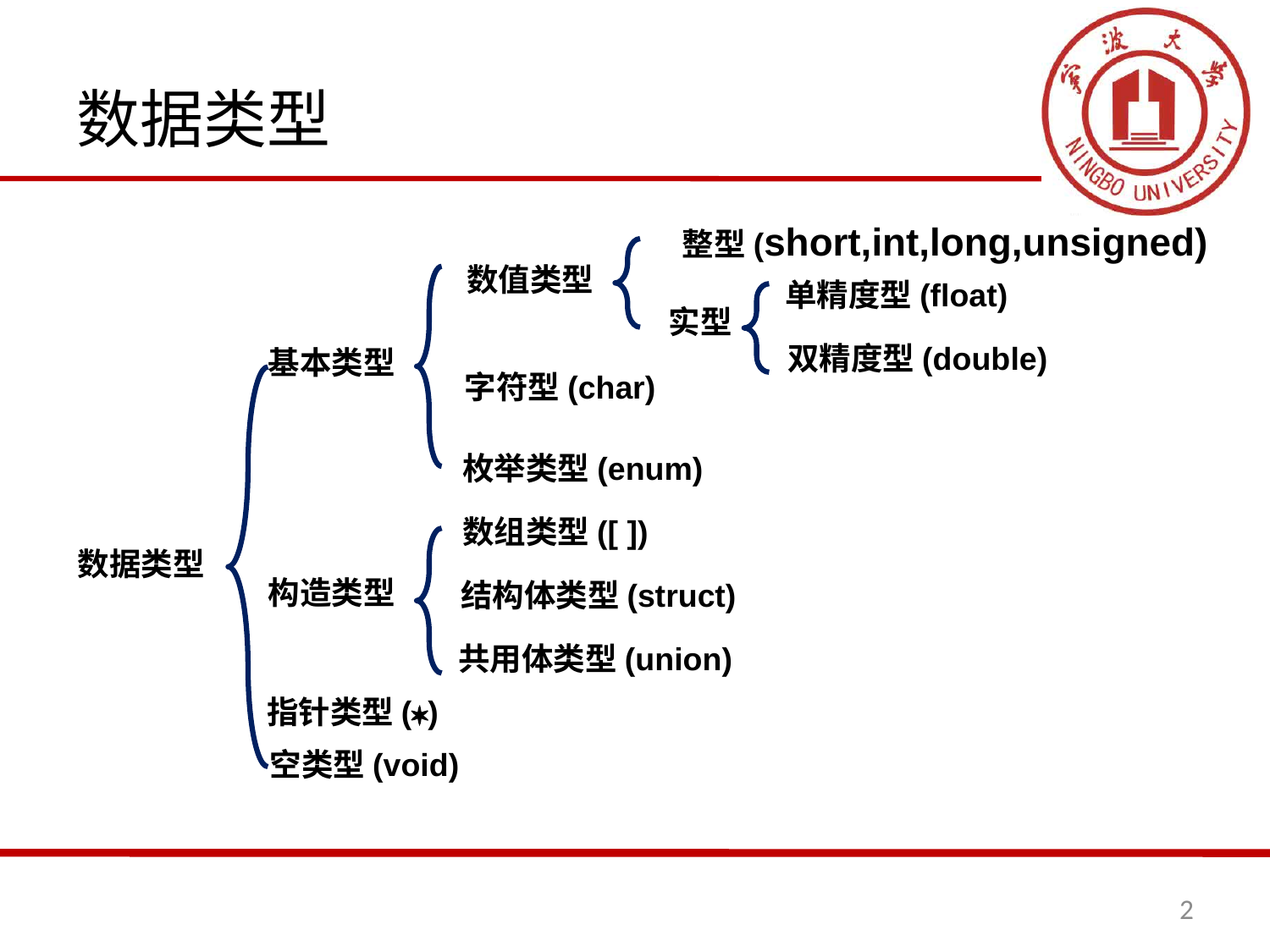

# 数据类型
整型(short,int,long,unsigned)

数值类型

单精度型(float)

实型
双精度型(double)
基本类型

字符型(char)
枚举类型(enum)
数组类型([ ])

数据类型
构造类型
结构体类型(struct)
共用体类型(union)
指针类型(∗)
空类型(void)
2